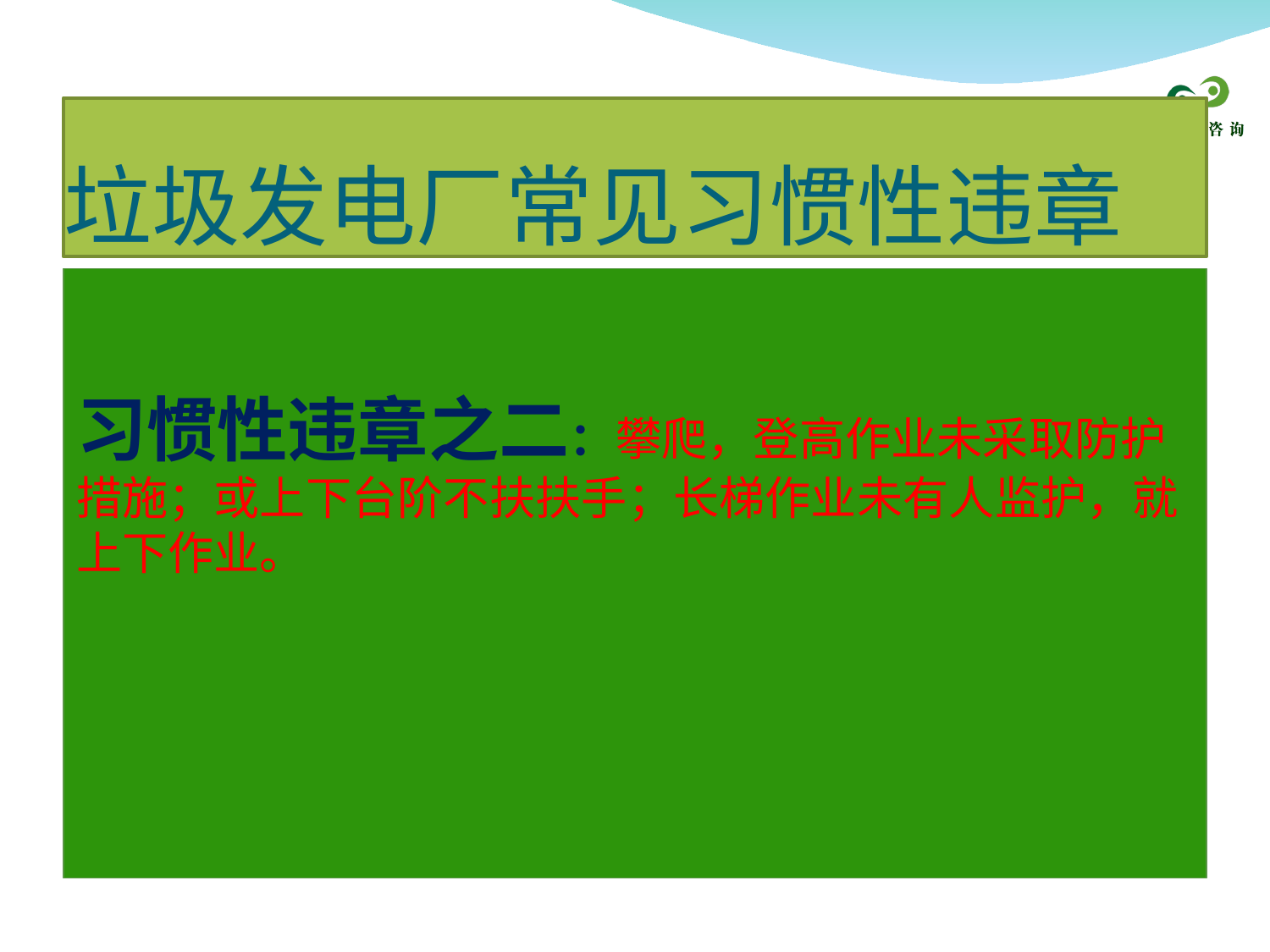

垃圾发电厂常见习惯性违章

习惯性违章之二：攀爬，登高作业未采取防护措施；或上下台阶不扶扶手；长梯作业未有人监护，就上下作业。